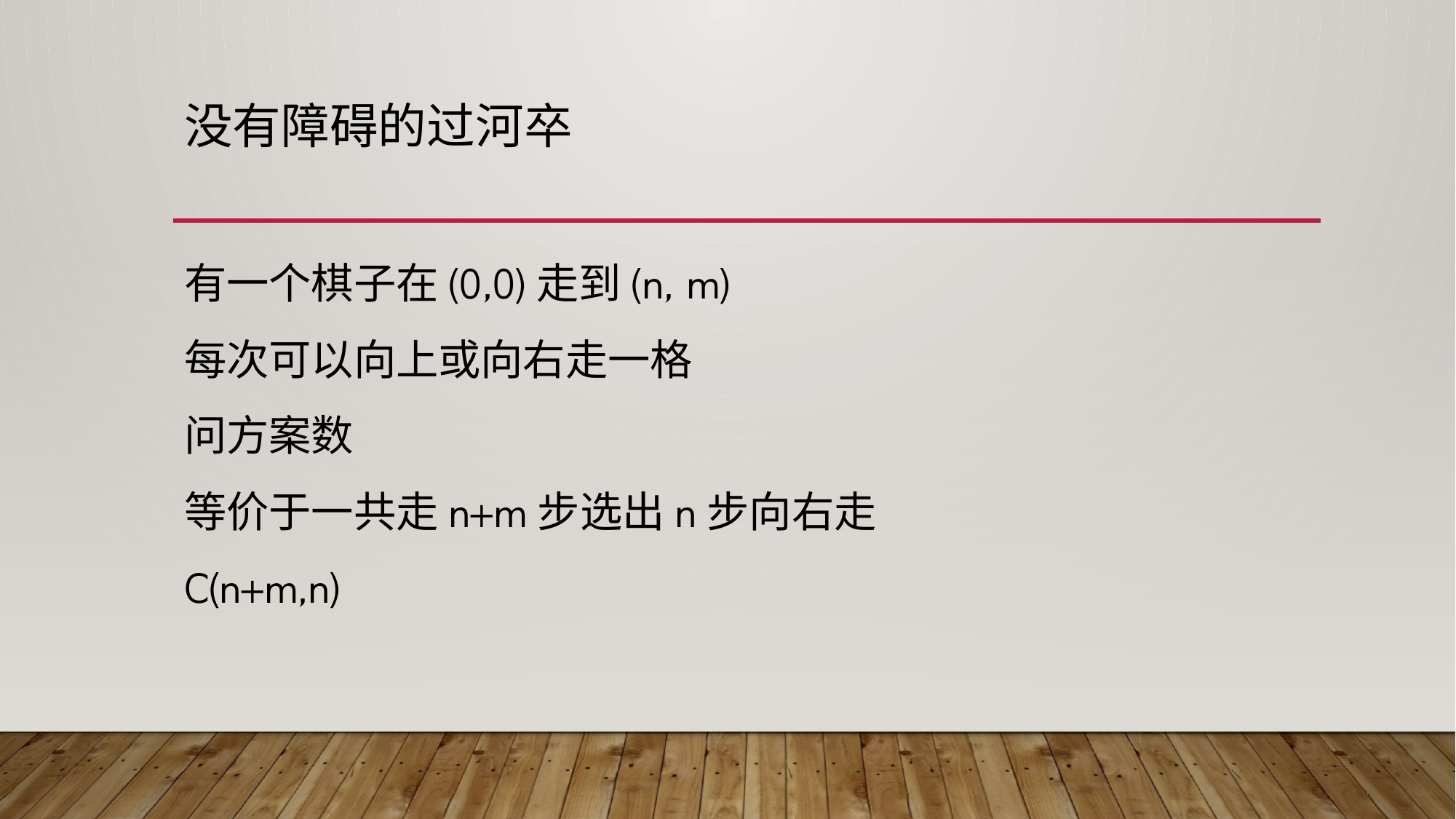

# 没有障碍的过河卒
有一个棋子在(0,0)走到(n, m)
每次可以向上或向右走一格
问方案数
等价于一共走n+m步选出n步向右走
C(n+m,n)